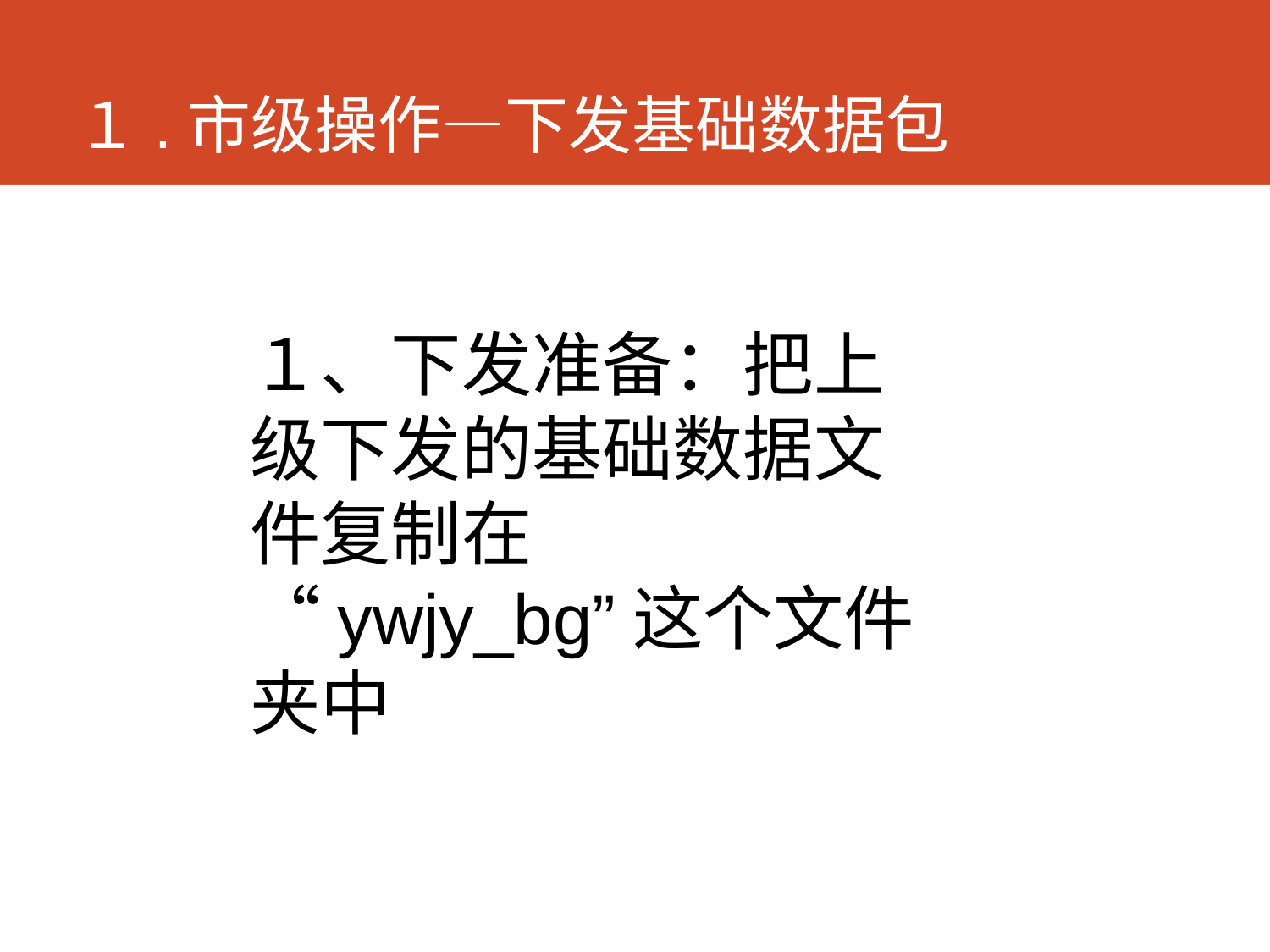

# １.市级操作—下发基础数据包
１、下发准备：把上级下发的基础数据文件复制在 “ywjy_bg”这个文件夹中